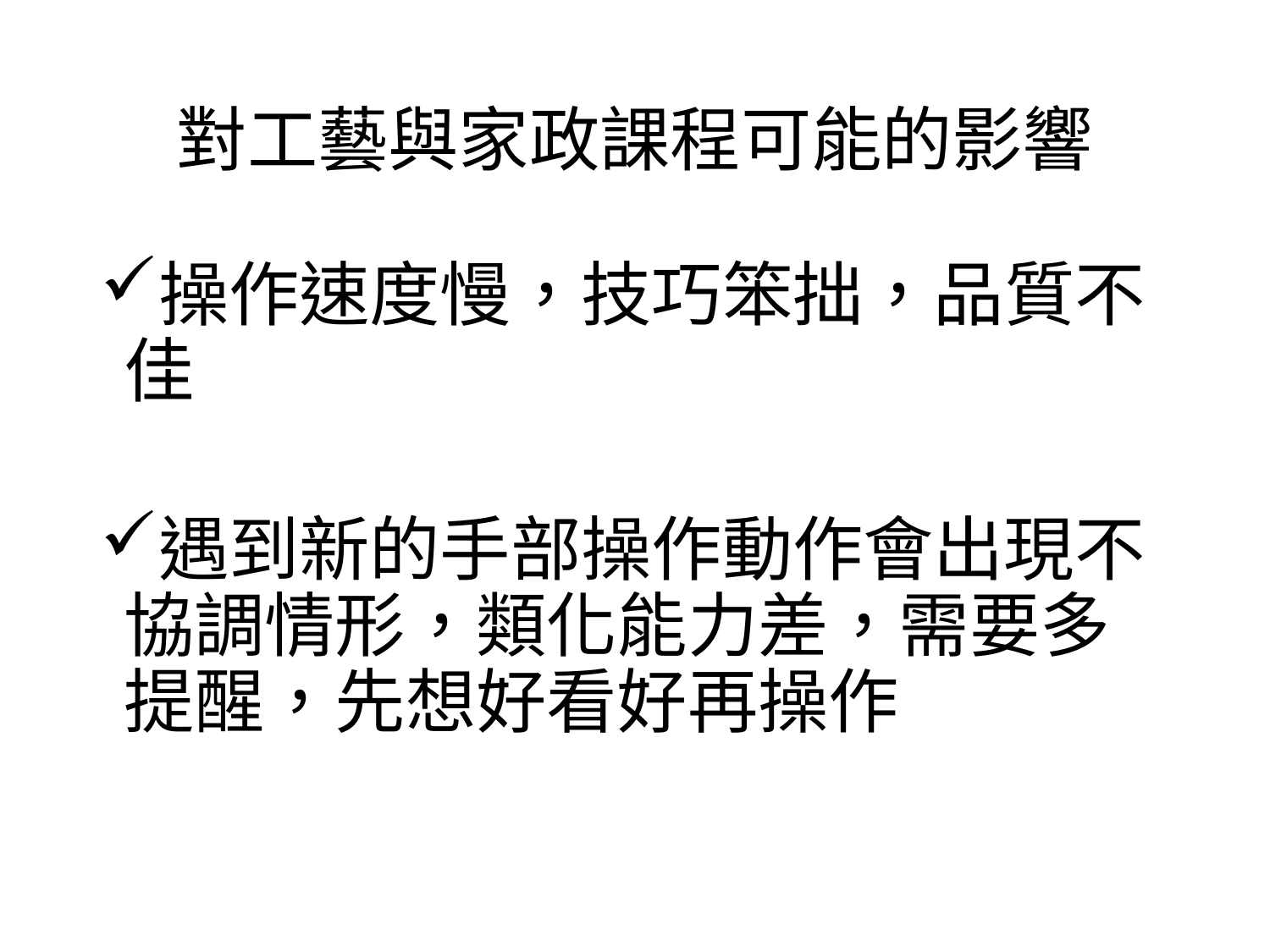

# 對工藝與家政課程可能的影響
操作速度慢，技巧笨拙，品質不佳

遇到新的手部操作動作會出現不協調情形，類化能力差，需要多提醒，先想好看好再操作